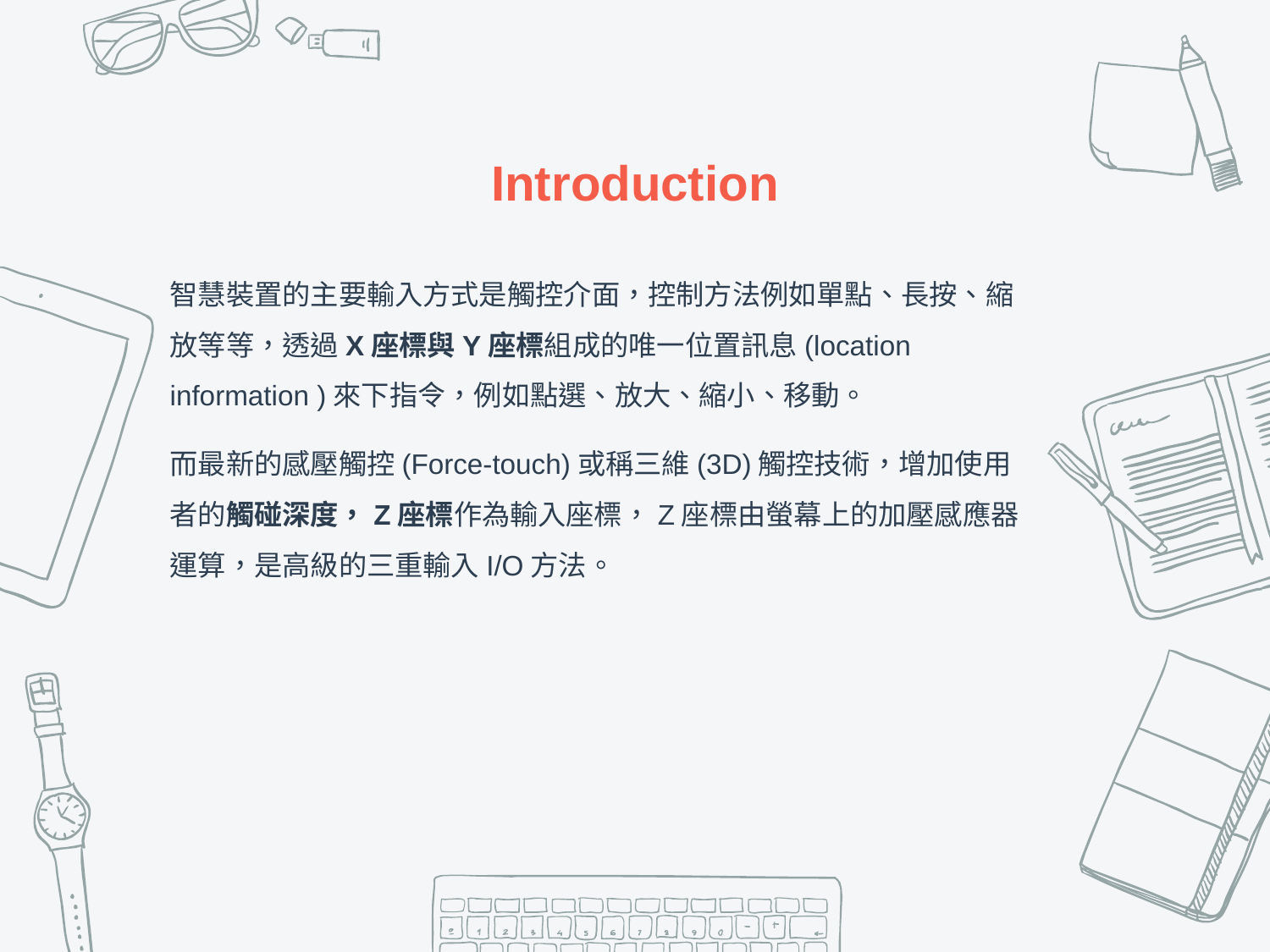

Introduction
智慧裝置的主要輸入方式是觸控介面，控制方法例如單點、長按、縮放等等，透過X座標與Y座標組成的唯一位置訊息(location information )來下指令，例如點選、放大、縮小、移動。
而最新的感壓觸控(Force-touch)或稱三維(3D)觸控技術，增加使用者的觸碰深度，Z座標作為輸入座標，Z座標由螢幕上的加壓感應器運算，是高級的三重輸入I/O方法。